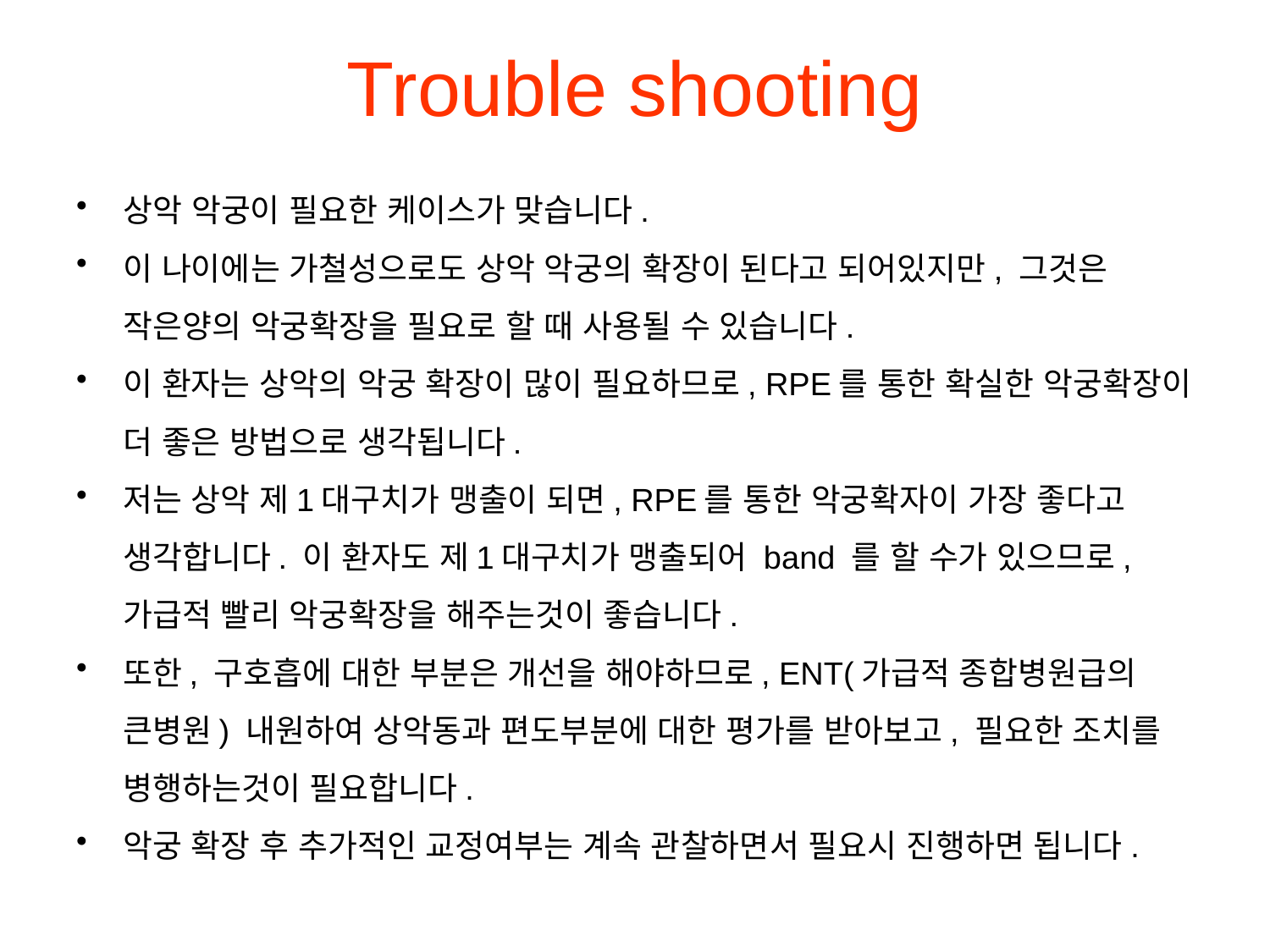

# Trouble shooting
상악 악궁이 필요한 케이스가 맞습니다.
이 나이에는 가철성으로도 상악 악궁의 확장이 된다고 되어있지만, 그것은 작은양의 악궁확장을 필요로 할 때 사용될 수 있습니다.
이 환자는 상악의 악궁 확장이 많이 필요하므로, RPE를 통한 확실한 악궁확장이 더 좋은 방법으로 생각됩니다.
저는 상악 제1대구치가 맹출이 되면, RPE를 통한 악궁확자이 가장 좋다고 생각합니다. 이 환자도 제1대구치가 맹출되어 band 를 할 수가 있으므로, 가급적 빨리 악궁확장을 해주는것이 좋습니다.
또한, 구호흡에 대한 부분은 개선을 해야하므로, ENT(가급적 종합병원급의 큰병원) 내원하여 상악동과 편도부분에 대한 평가를 받아보고, 필요한 조치를 병행하는것이 필요합니다.
악궁 확장 후 추가적인 교정여부는 계속 관찰하면서 필요시 진행하면 됩니다.